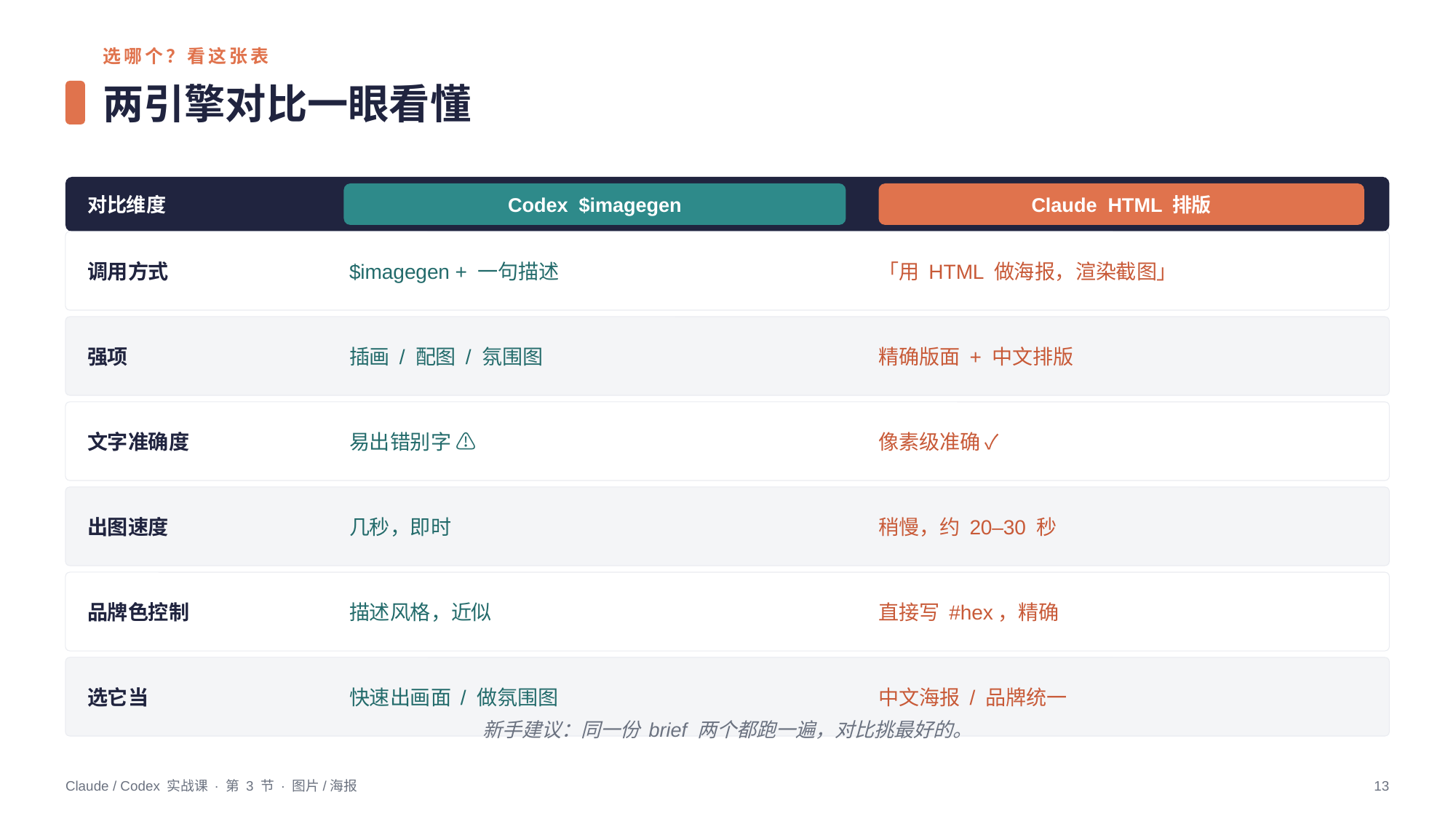

选哪个？看这张表
两引擎对比一眼看懂

对比维度

Codex  $imagegen

Claude  HTML 排版

调用方式
$imagegen + 一句描述
「用 HTML 做海报，渲染截图」

强项
插画 / 配图 / 氛围图
精确版面 + 中文排版

文字准确度
易出错别字 ⚠
像素级准确 ✓

出图速度
几秒，即时
稍慢，约 20–30 秒

品牌色控制
描述风格，近似
直接写 #hex，精确

选它当
快速出画面 / 做氛围图
中文海报 / 品牌统一
新手建议：同一份 brief 两个都跑一遍，对比挑最好的。
Claude / Codex 实战课 · 第 3 节 · 图片/海报
13